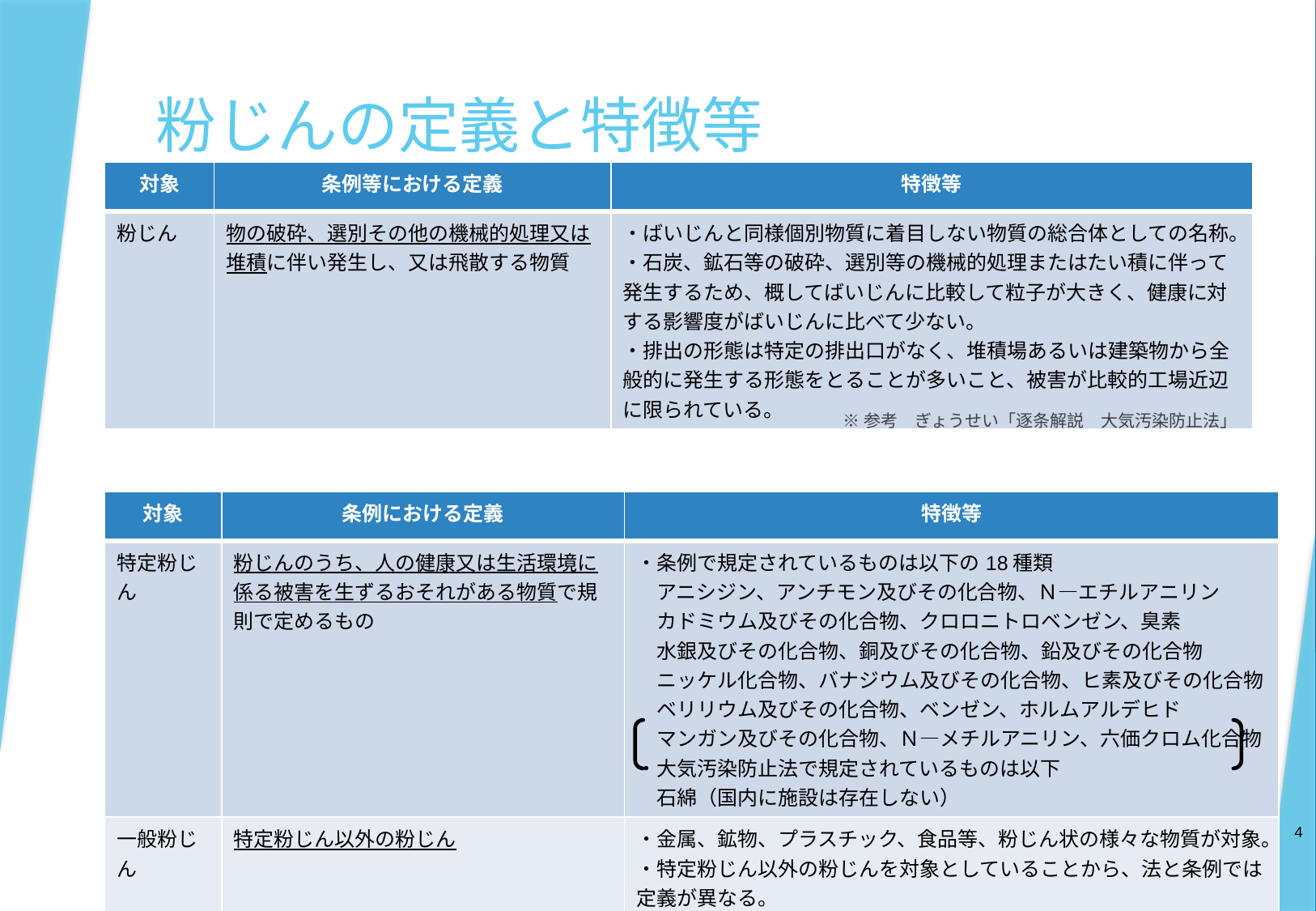

# 粉じんの定義と特徴等
| 対象 | 条例等における定義 | 特徴等 |
| --- | --- | --- |
| 粉じん | 物の破砕、選別その他の機械的処理又は堆積に伴い発生し、又は飛散する物質 | ・ばいじんと同様個別物質に着目しない物質の総合体としての名称。 ・石炭、鉱石等の破砕、選別等の機械的処理またはたい積に伴って発生するため、概してばいじんに比較して粒子が大きく、健康に対する影響度がばいじんに比べて少ない。 ・排出の形態は特定の排出口がなく、堆積場あるいは建築物から全般的に発生する形態をとることが多いこと、被害が比較的工場近辺に限られている。 |
※参考　ぎょうせい「逐条解説　大気汚染防止法」
| 対象 | 条例における定義 | 特徴等 |
| --- | --- | --- |
| 特定粉じん | 粉じんのうち、人の健康又は生活環境に係る被害を生ずるおそれがある物質で規則で定めるもの | ・条例で規定されているものは以下の18種類 　アニシジン、アンチモン及びその化合物、Ｎ―エチルアニリン 　カドミウム及びその化合物、クロロニトロベンゼン、臭素 　水銀及びその化合物、銅及びその化合物、鉛及びその化合物 　ニッケル化合物、バナジウム及びその化合物、ヒ素及びその化合物 　ベリリウム及びその化合物、ベンゼン、ホルムアルデヒド 　マンガン及びその化合物、Ｎ―メチルアニリン、六価クロム化合物 ・大気汚染防止法で規定されているものは以下 　石綿（国内に施設は存在しない） |
| 一般粉じん | 特定粉じん以外の粉じん | ・金属、鉱物、プラスチック、食品等、粉じん状の様々な物質が対象。 ・特定粉じん以外の粉じんを対象としていることから、法と条例では定義が異なる。 |

4